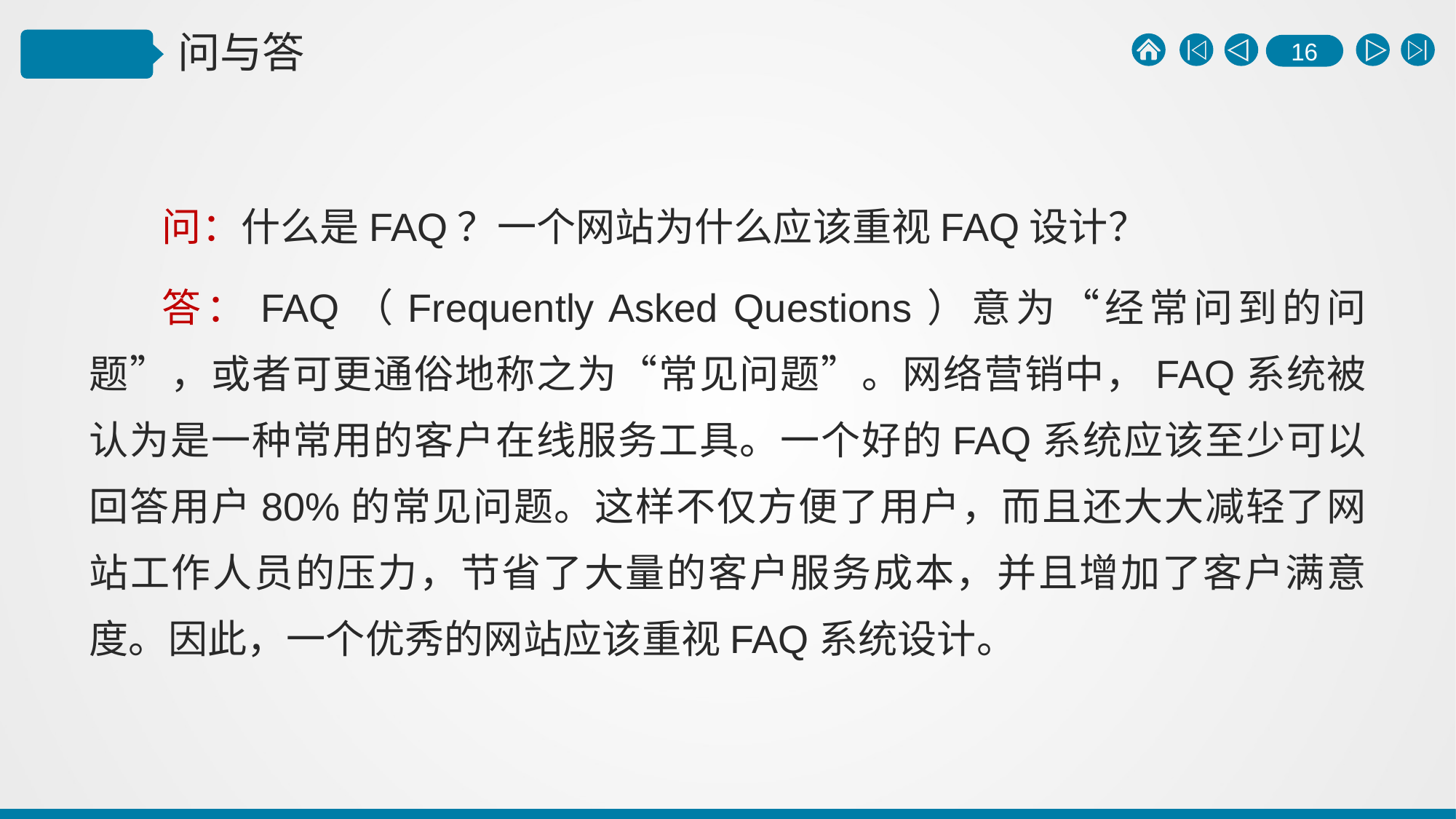

问：什么是FAQ？一个网站为什么应该重视FAQ设计？
答：FAQ（Frequently Asked Questions）意为“经常问到的问题”，或者可更通俗地称之为“常见问题”。网络营销中，FAQ系统被认为是一种常用的客户在线服务工具。一个好的FAQ系统应该至少可以回答用户80%的常见问题。这样不仅方便了用户，而且还大大减轻了网站工作人员的压力，节省了大量的客户服务成本，并且增加了客户满意度。因此，一个优秀的网站应该重视FAQ系统设计。